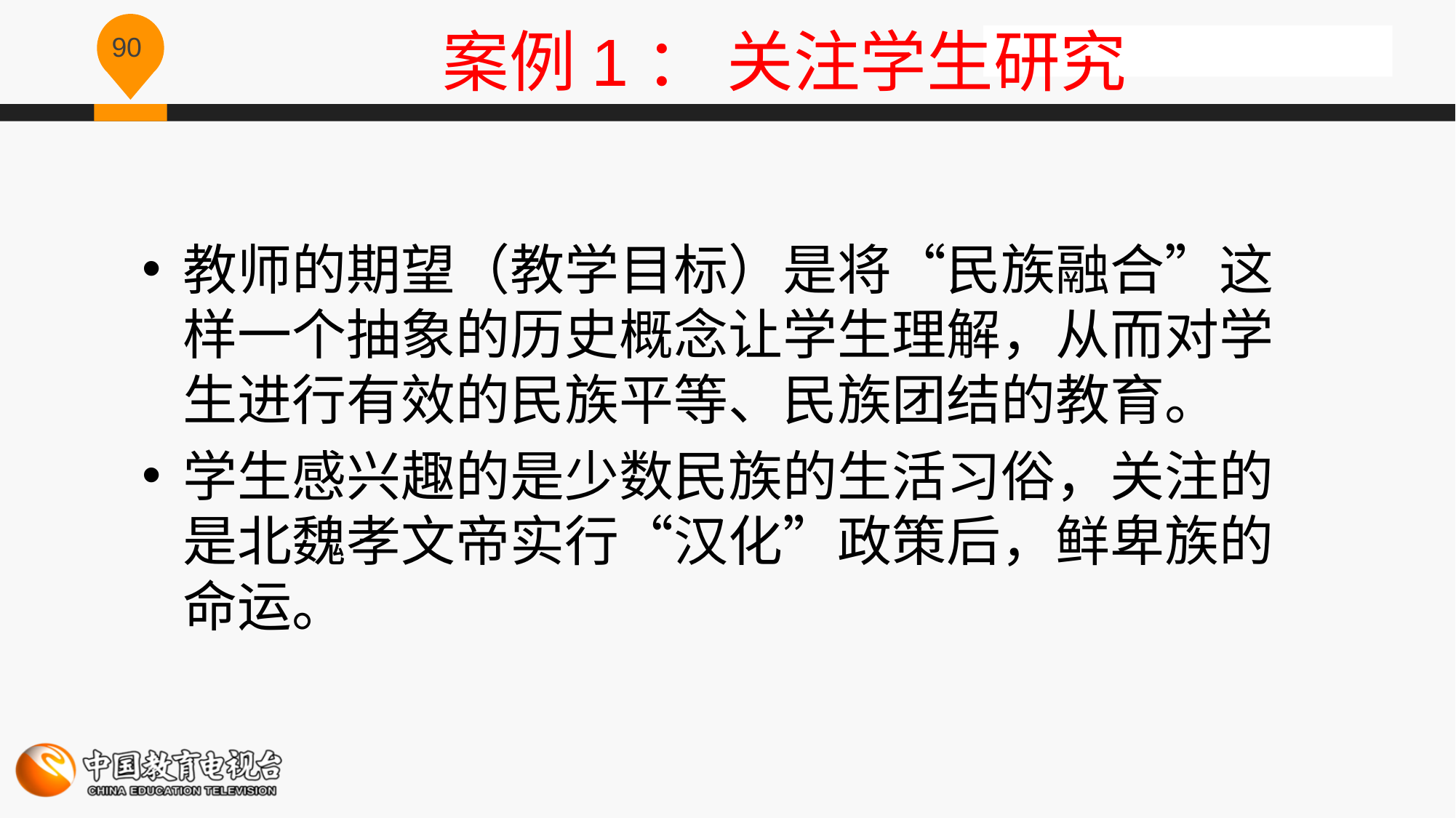

案例1： 关注学生研究
教师的期望（教学目标）是将“民族融合”这样一个抽象的历史概念让学生理解，从而对学生进行有效的民族平等、民族团结的教育。
学生感兴趣的是少数民族的生活习俗，关注的是北魏孝文帝实行“汉化”政策后，鲜卑族的命运。